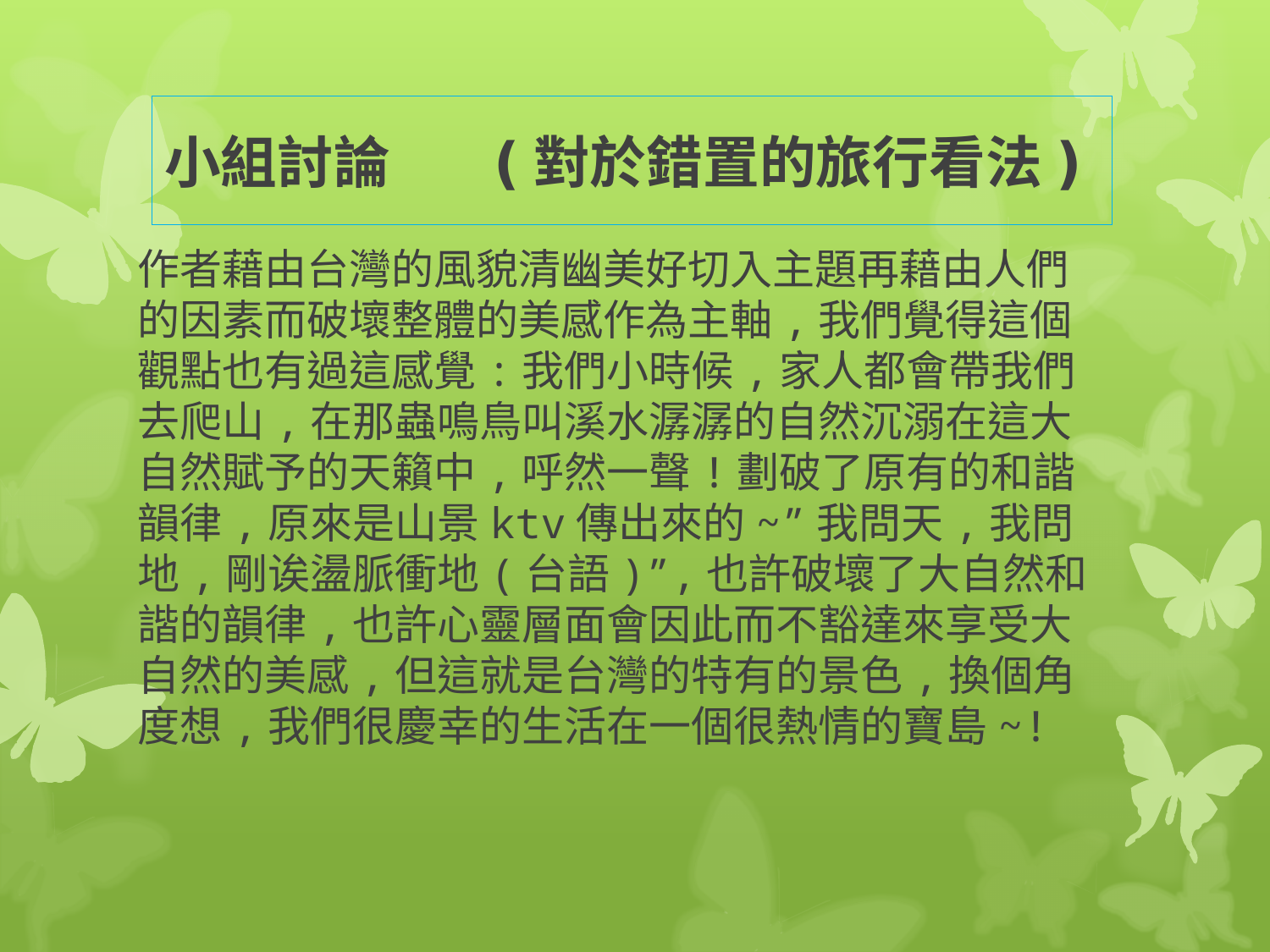

# 小組討論       (對於錯置的旅行看法)
作者藉由台灣的風貌清幽美好切入主題再藉由人們的因素而破壞整體的美感作為主軸,我們覺得這個觀點也有過這感覺:我們小時候,家人都會帶我們去爬山,在那蟲鳴鳥叫溪水潺潺的自然沉溺在這大自然賦予的天籟中,呼然一聲!劃破了原有的和諧韻律,原來是山景ktv傳出來的~”我問天,我問地,剛诶盪脈衝地(台語)”,也許破壞了大自然和諧的韻律,也許心靈層面會因此而不豁達來享受大自然的美感,但這就是台灣的特有的景色,換個角度想,我們很慶幸的生活在一個很熱情的寶島~!